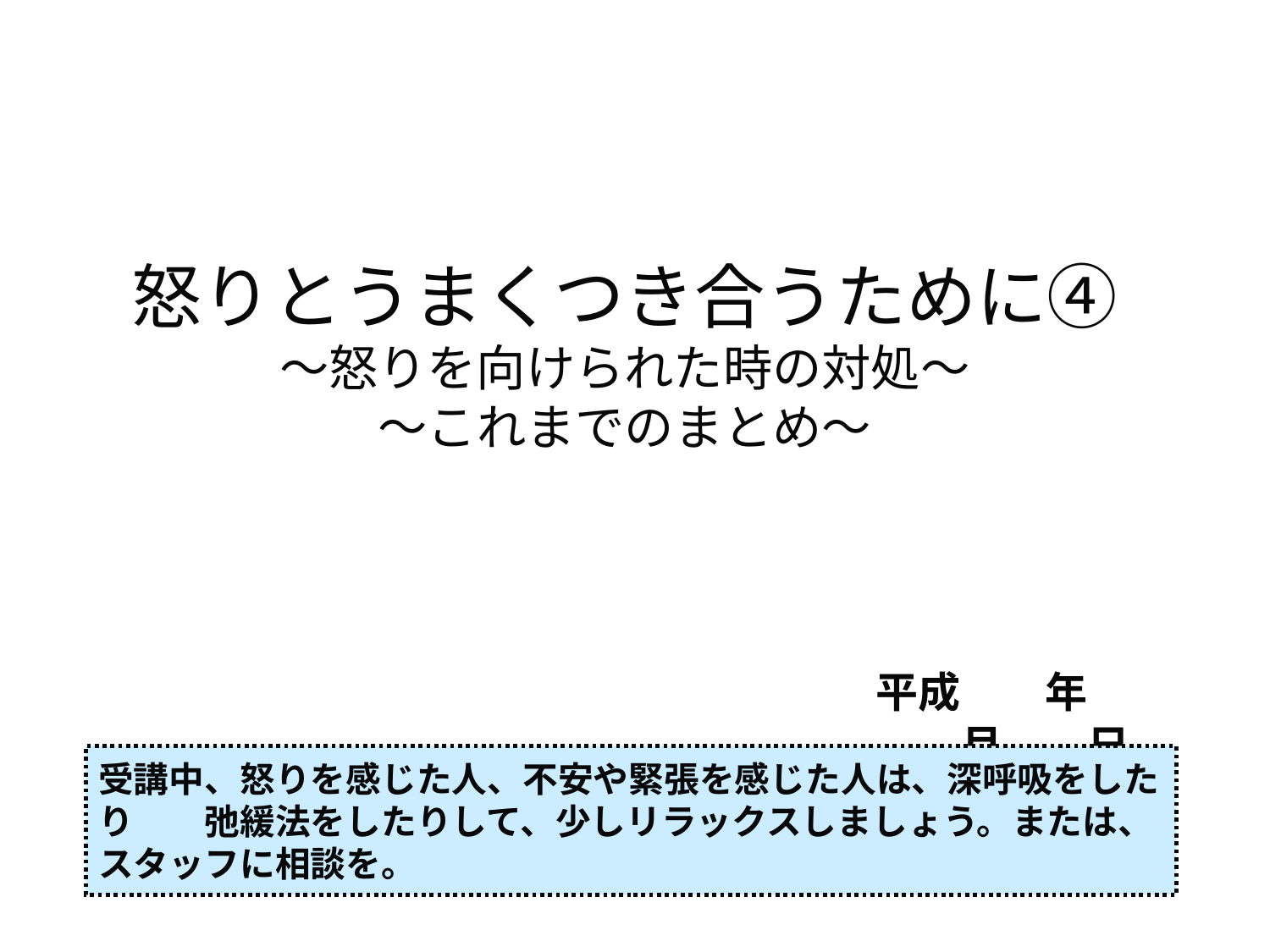

# 怒りとうまくつき合うために④ ～怒りを向けられた時の対処～ ～これまでのまとめ～

　　　　　　　　　　　平成　　年　　月　　日
受講中、怒りを感じた人、不安や緊張を感じた人は、深呼吸をしたり　　弛緩法をしたりして、少しリラックスしましょう。または、スタッフに相談を。